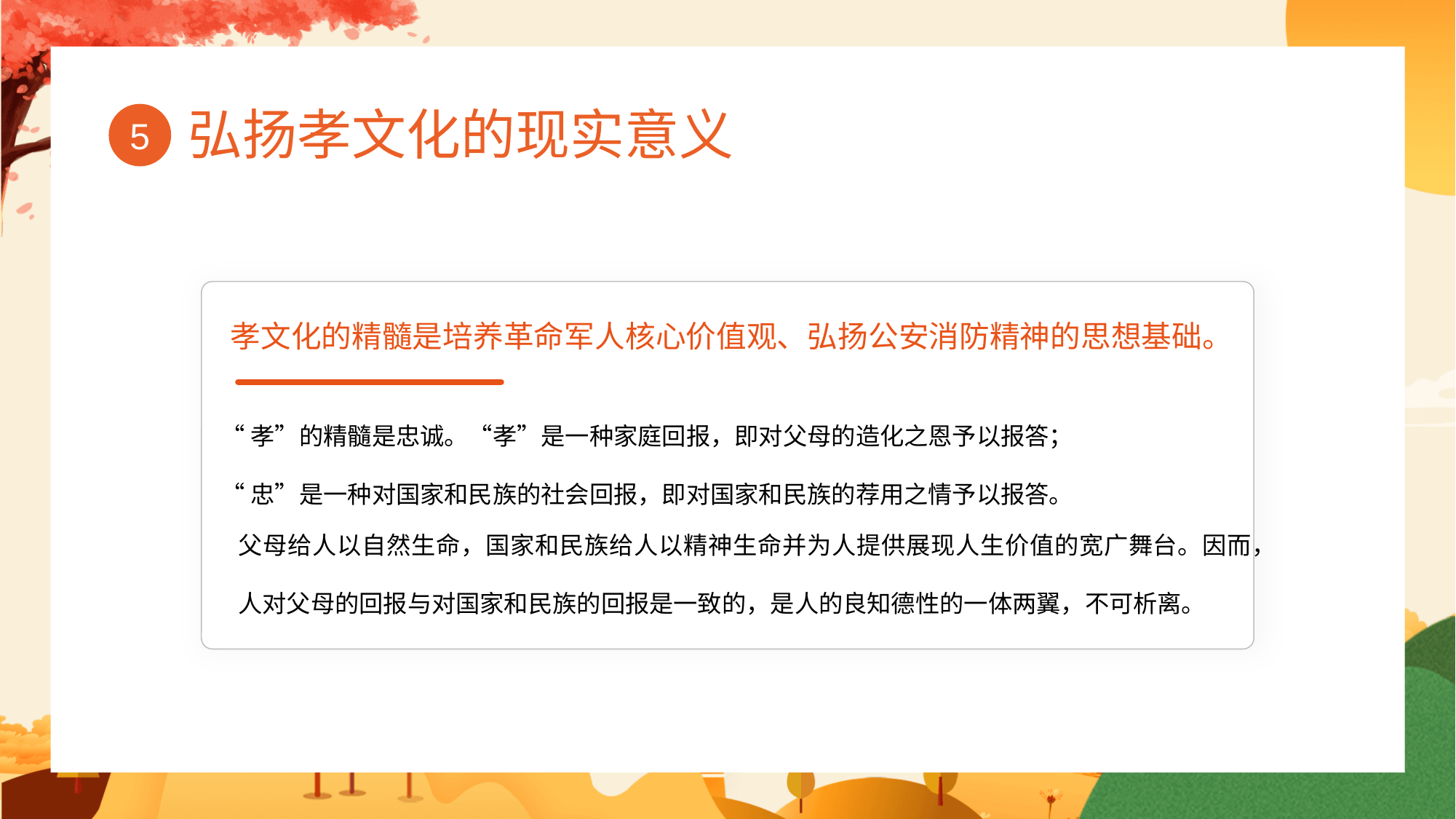

孝文化的精髓是培养革命军人核心价值观、弘扬公安消防精神的思想基础。
“孝”的精髓是忠诚。“孝”是一种家庭回报，即对父母的造化之恩予以报答；
“忠”是一种对国家和民族的社会回报，即对国家和民族的荐用之情予以报答。
父母给人以自然生命，国家和民族给人以精神生命并为人提供展现人生价值的宽广舞台。因而，人对父母的回报与对国家和民族的回报是一致的，是人的良知德性的一体两翼，不可析离。